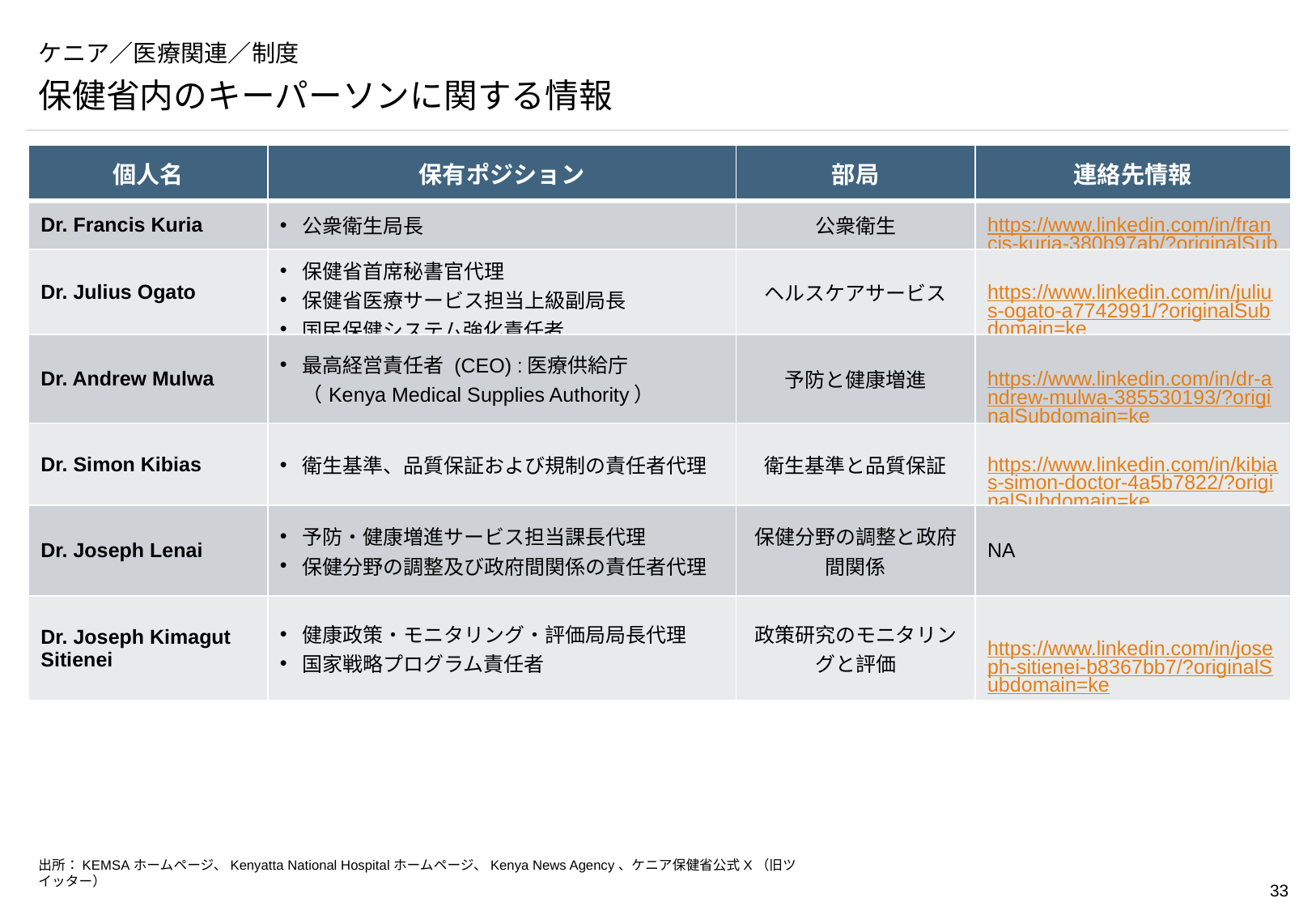

# ケニア／医療関連／制度
保健省内のキーパーソンに関する情報
| 個人名 | 保有ポジション | 部局 | 連絡先情報 |
| --- | --- | --- | --- |
| Dr. Francis Kuria | 公衆衛生局長 | 公衆衛生 | https://www.linkedin.com/in/francis-kuria-380b97ab/?originalSubdomain=ke |
| Dr. Julius Ogato | 保健省首席秘書官代理 保健省医療サービス担当上級副局長 国民保健システム強化責任者 | ヘルスケアサービス | https://www.linkedin.com/in/julius-ogato-a7742991/?originalSubdomain=ke |
| Dr. Andrew Mulwa | 最高経営責任者 (CEO) :医療供給庁　（Kenya Medical Supplies Authority） | 予防と健康増進 | https://www.linkedin.com/in/dr-andrew-mulwa-385530193/?originalSubdomain=ke |
| Dr. Simon Kibias | 衛生基準、品質保証および規制の責任者代理 | 衛生基準と品質保証 | https://www.linkedin.com/in/kibias-simon-doctor-4a5b7822/?originalSubdomain=ke |
| Dr. Joseph Lenai | 予防・健康増進サービス担当課長代理 保健分野の調整及び政府間関係の責任者代理 | 保健分野の調整と政府間関係 | NA |
| Dr. Joseph Kimagut Sitienei | 健康政策・モニタリング・評価局局長代理 国家戦略プログラム責任者 | 政策研究のモニタリングと評価 | https://www.linkedin.com/in/joseph-sitienei-b8367bb7/?originalSubdomain=ke |
出所：KEMSAホームページ、Kenyatta National Hospitalホームページ、Kenya News Agency、ケニア保健省公式X（旧ツイッター）